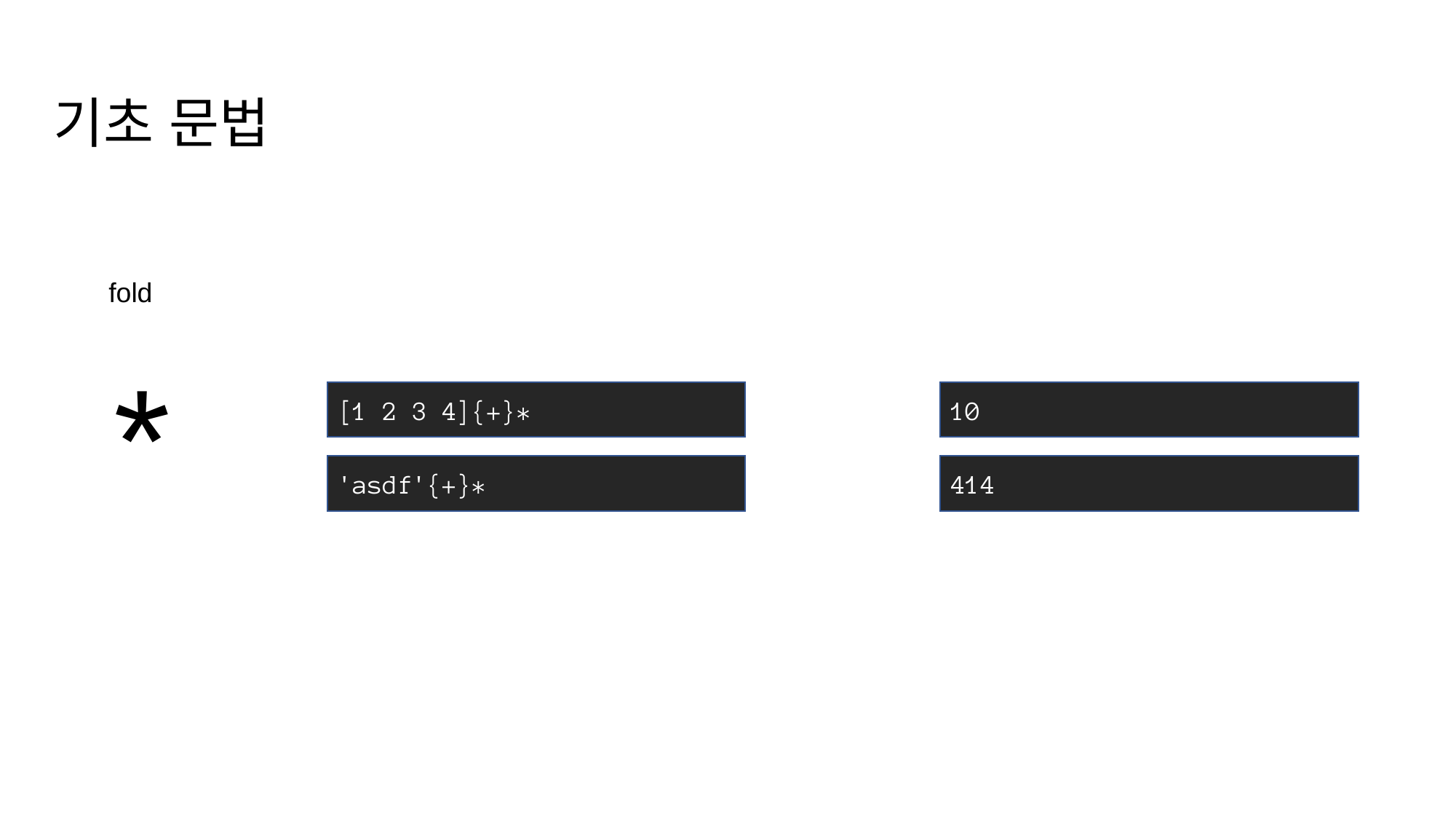

기초 문법
*
fold
[1 2 3 4]{+}*
10
'asdf'{+}*
414